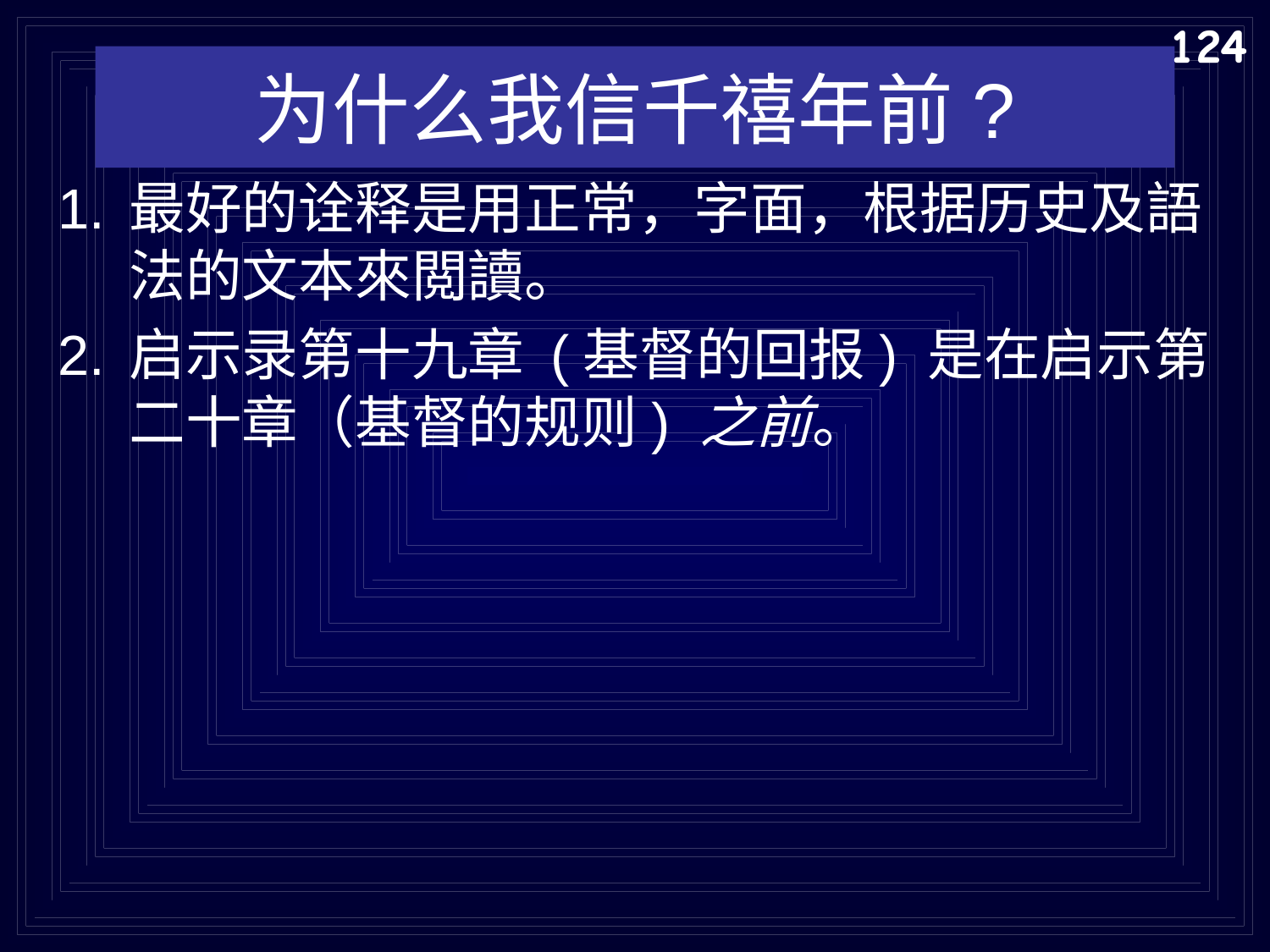

124
# 为什么我信千禧年前?
最好的诠释是用正常，字面，根据历史及語法的文本來閲讀。
启示录第十九章 (基督的回报) 是在启示第二十章（基督的规则) 之前。